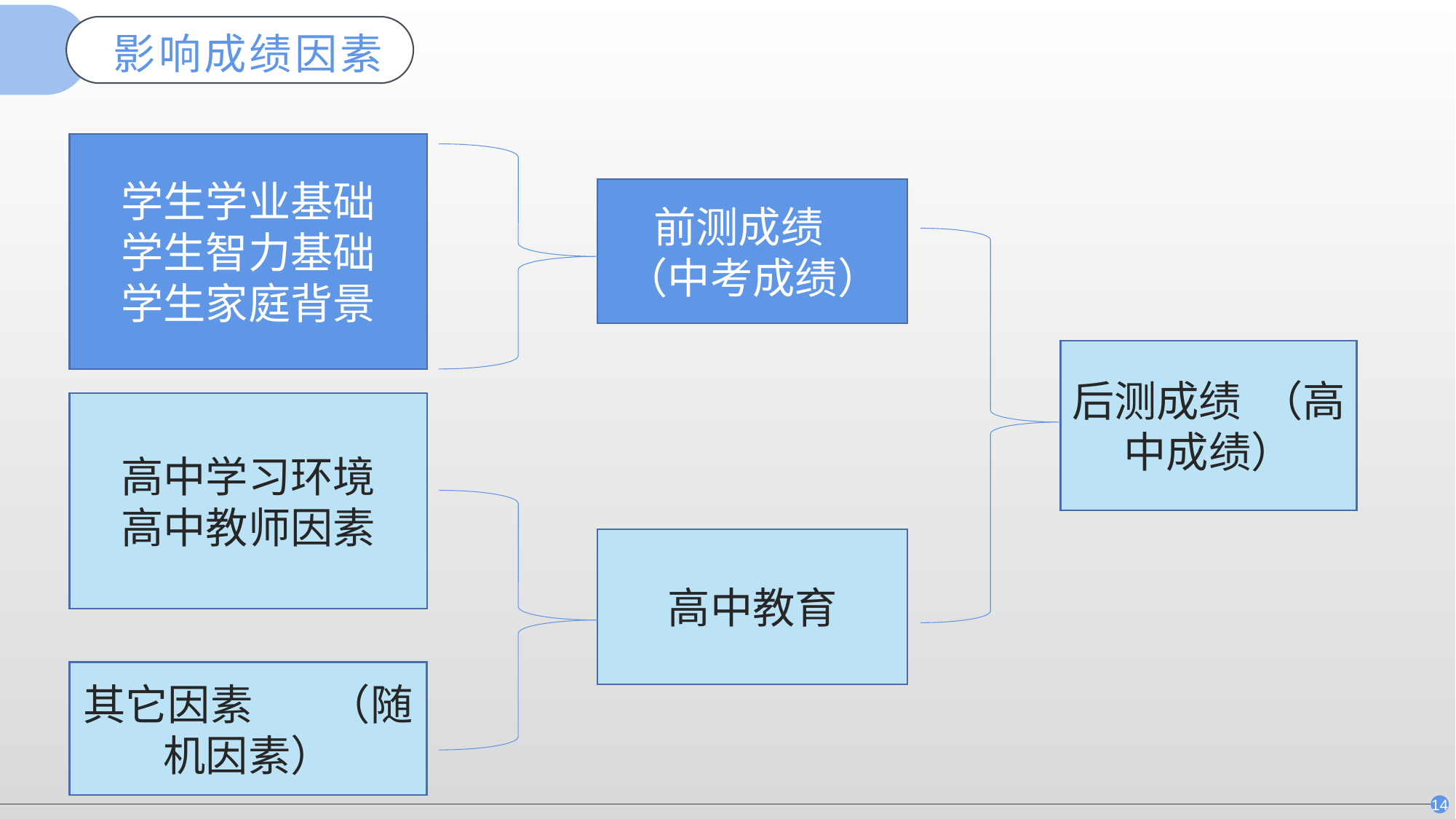

影响成绩因素
学生学业基础
学生智力基础
学生家庭背景

前测成绩    （中考成绩）

后测成绩  （高中成绩）
高中学习环境
高中教师因素

高中教育
其它因素        （随机因素）
14